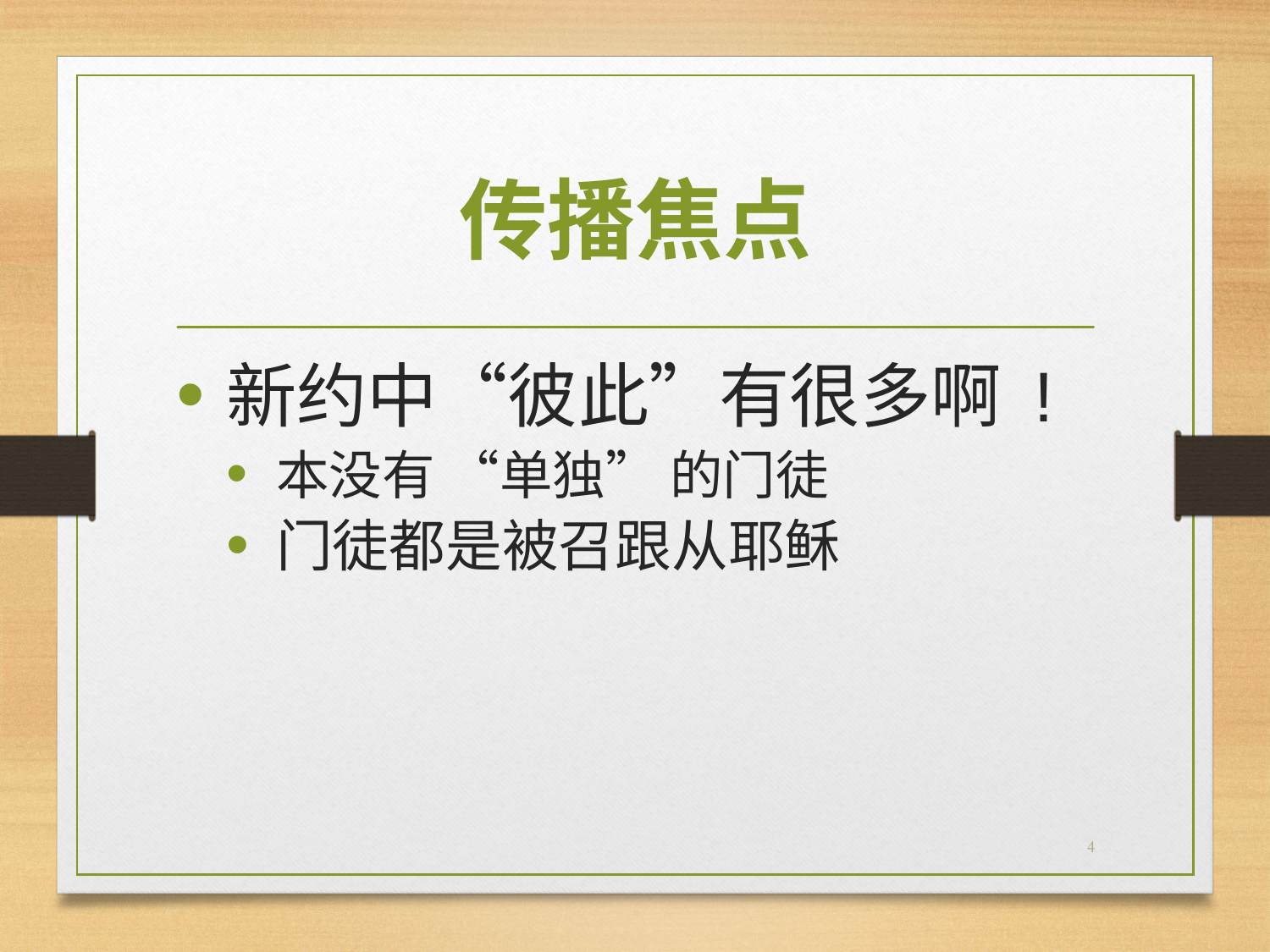

# 传播焦点
新约中“彼此”有很多啊 !
本没有 “单独” 的门徒
门徒都是被召跟从耶稣

4